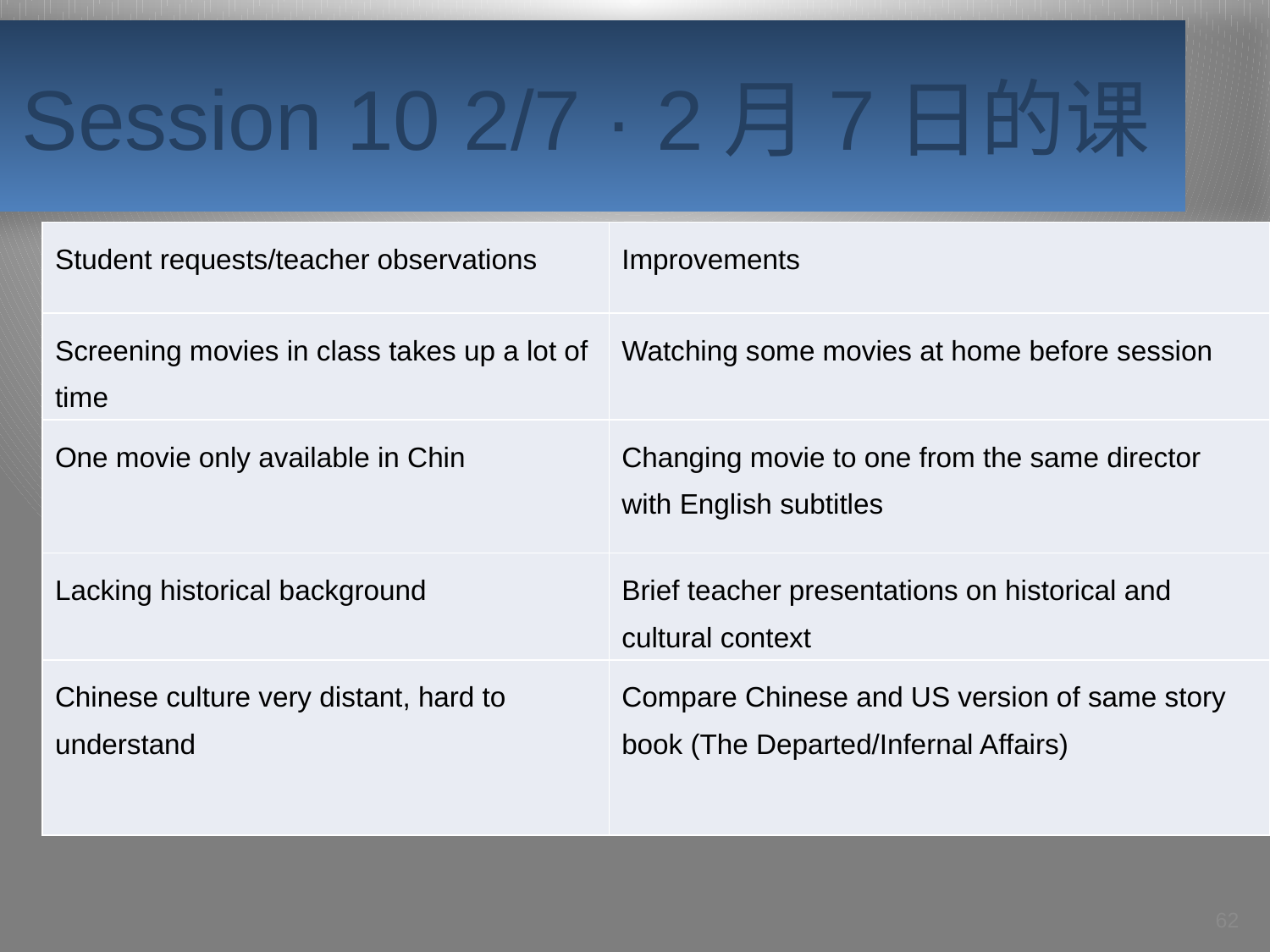

# Session 10 2/7 · 2月7日的课

| Student requests/teacher observations | Improvements |
| --- | --- |
| Screening movies in class takes up a lot of time | Watching some movies at home before session |
| One movie only available in Chin | Changing movie to one from the same director with English subtitles |
| Lacking historical background | Brief teacher presentations on historical and cultural context |
| Chinese culture very distant, hard to understand | Compare Chinese and US version of same story book (The Departed/Infernal Affairs) |
62